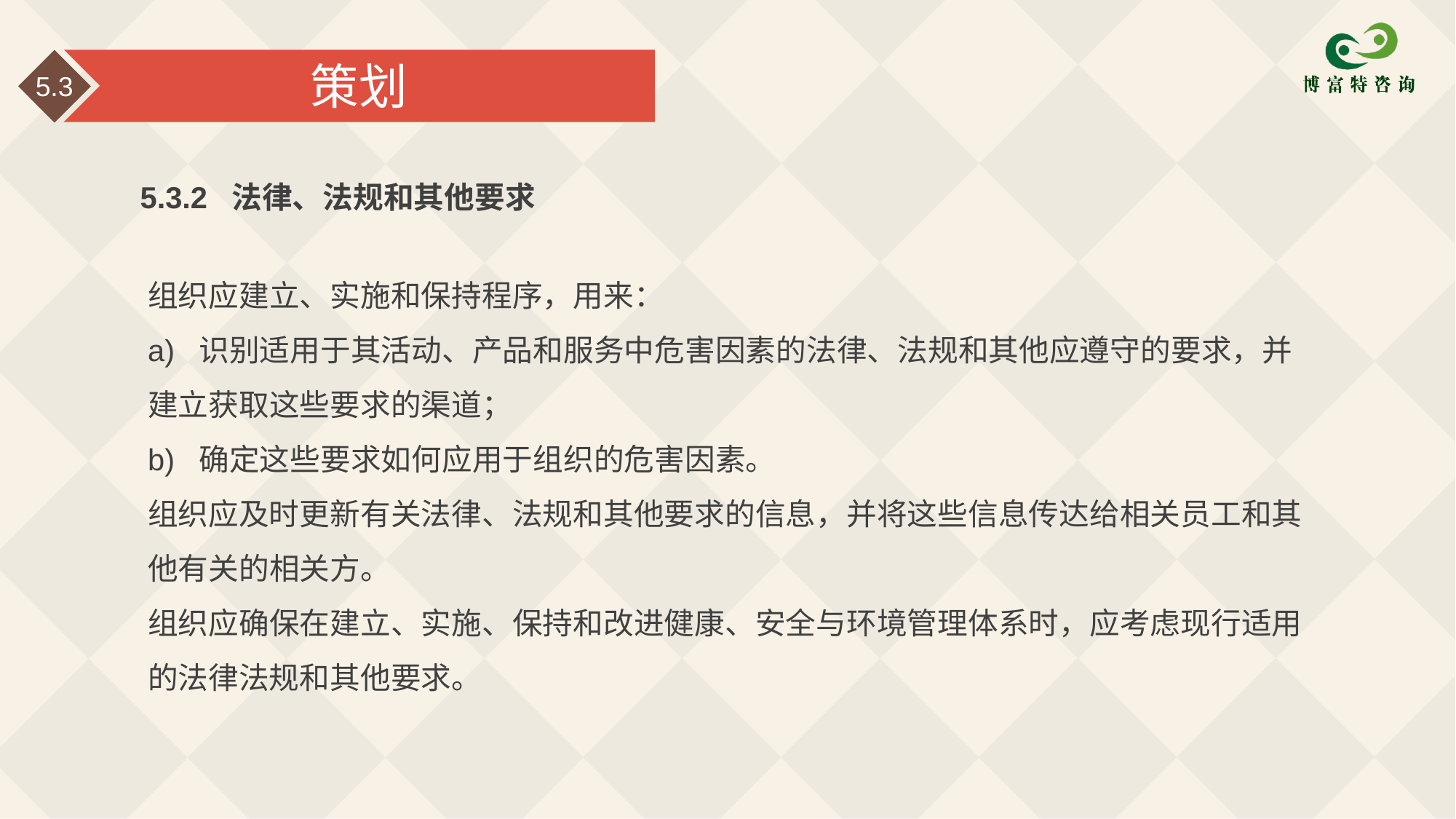

策划
5.3
5.3.2  法律、法规和其他要求
组织应建立、实施和保持程序，用来：
a)  识别适用于其活动、产品和服务中危害因素的法律、法规和其他应遵守的要求，并建立获取这些要求的渠道；
b)  确定这些要求如何应用于组织的危害因素。
组织应及时更新有关法律、法规和其他要求的信息，并将这些信息传达给相关员工和其他有关的相关方。
组织应确保在建立、实施、保持和改进健康、安全与环境管理体系时，应考虑现行适用的法律法规和其他要求。